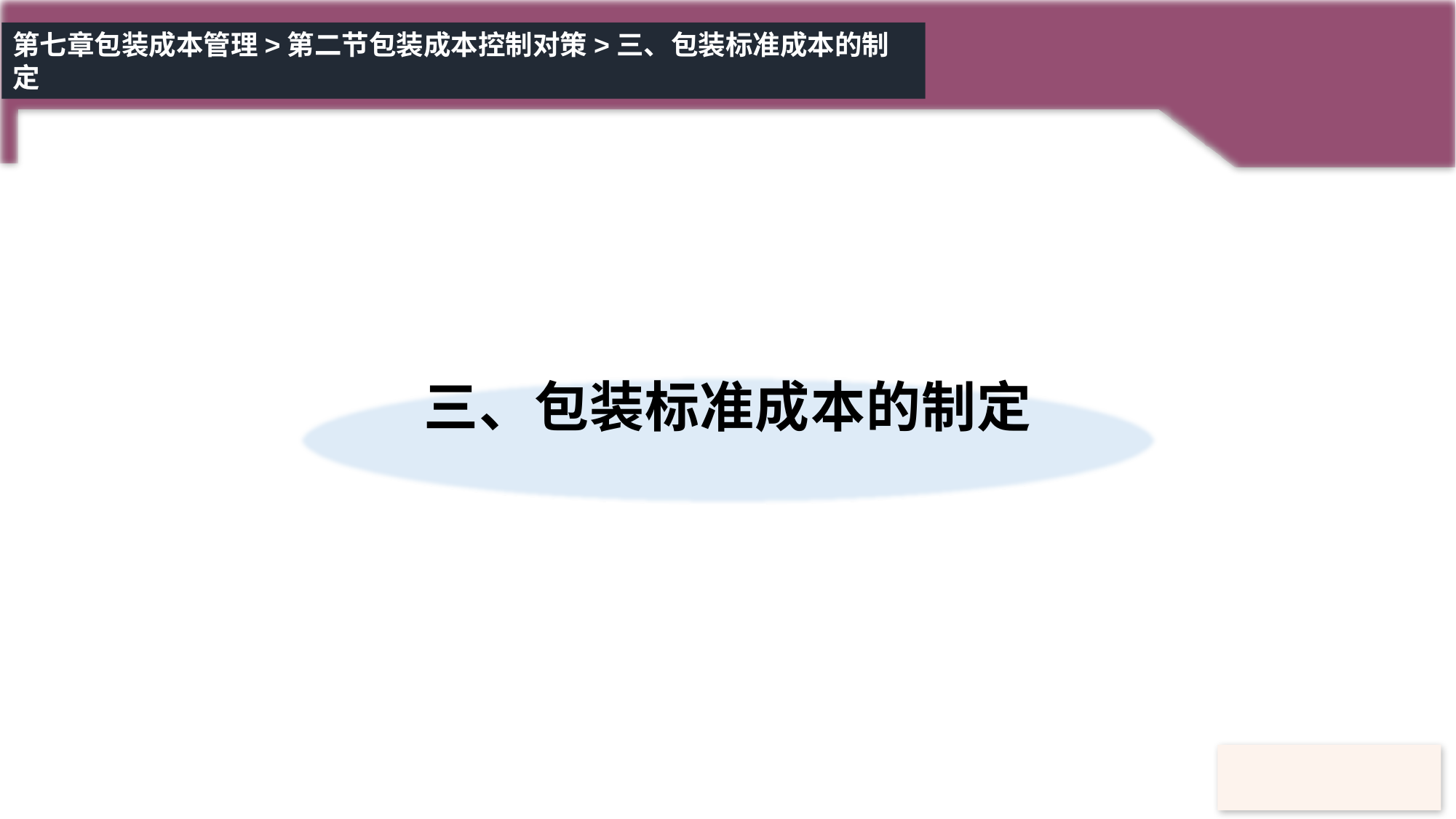

第七章包装成本管理>第二节包装成本控制对策>三、包装标准成本的制定
# 三、包装标准成本的制定